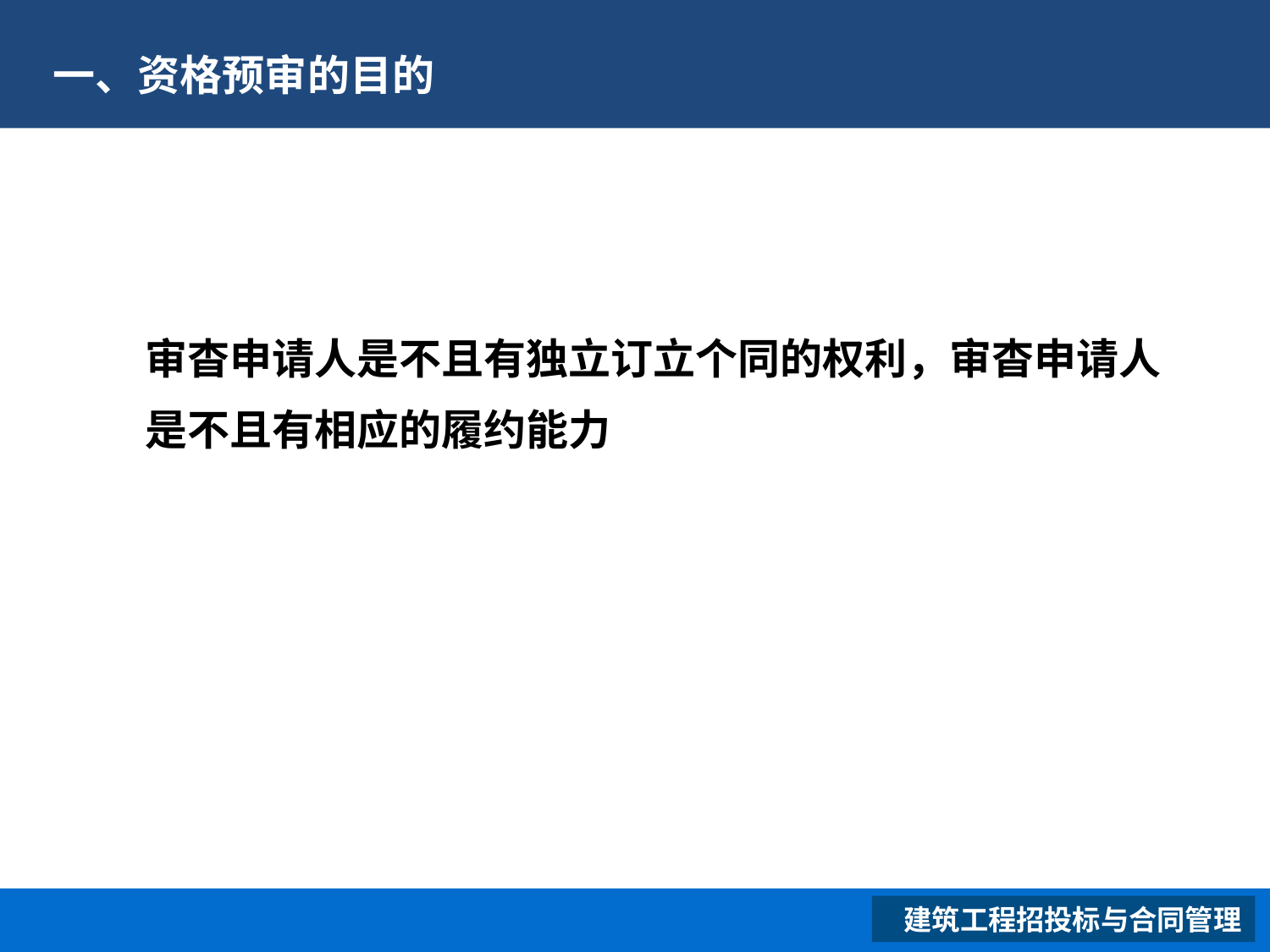

# 一、资格预审的目的
审杳申请人是不且有独立订立个同的权利，审杳申请人是不且有相应的履约能力

  建筑工程招投标与合同管理
XXXXXXXXXXXXXXXXXX